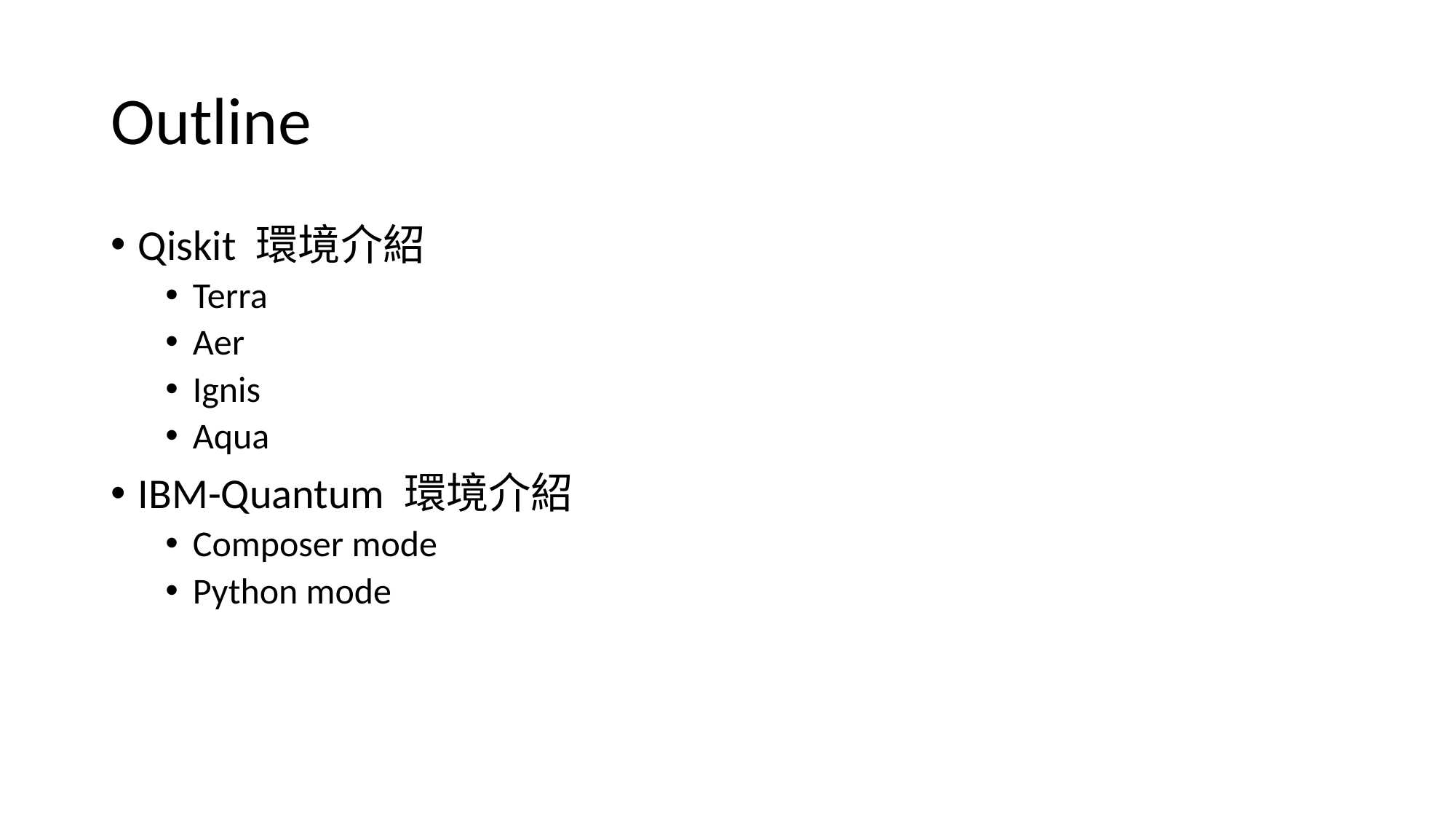

# Outline
Qiskit 環境介紹
Terra
Aer
Ignis
Aqua
IBM-Quantum 環境介紹
Composer mode
Python mode